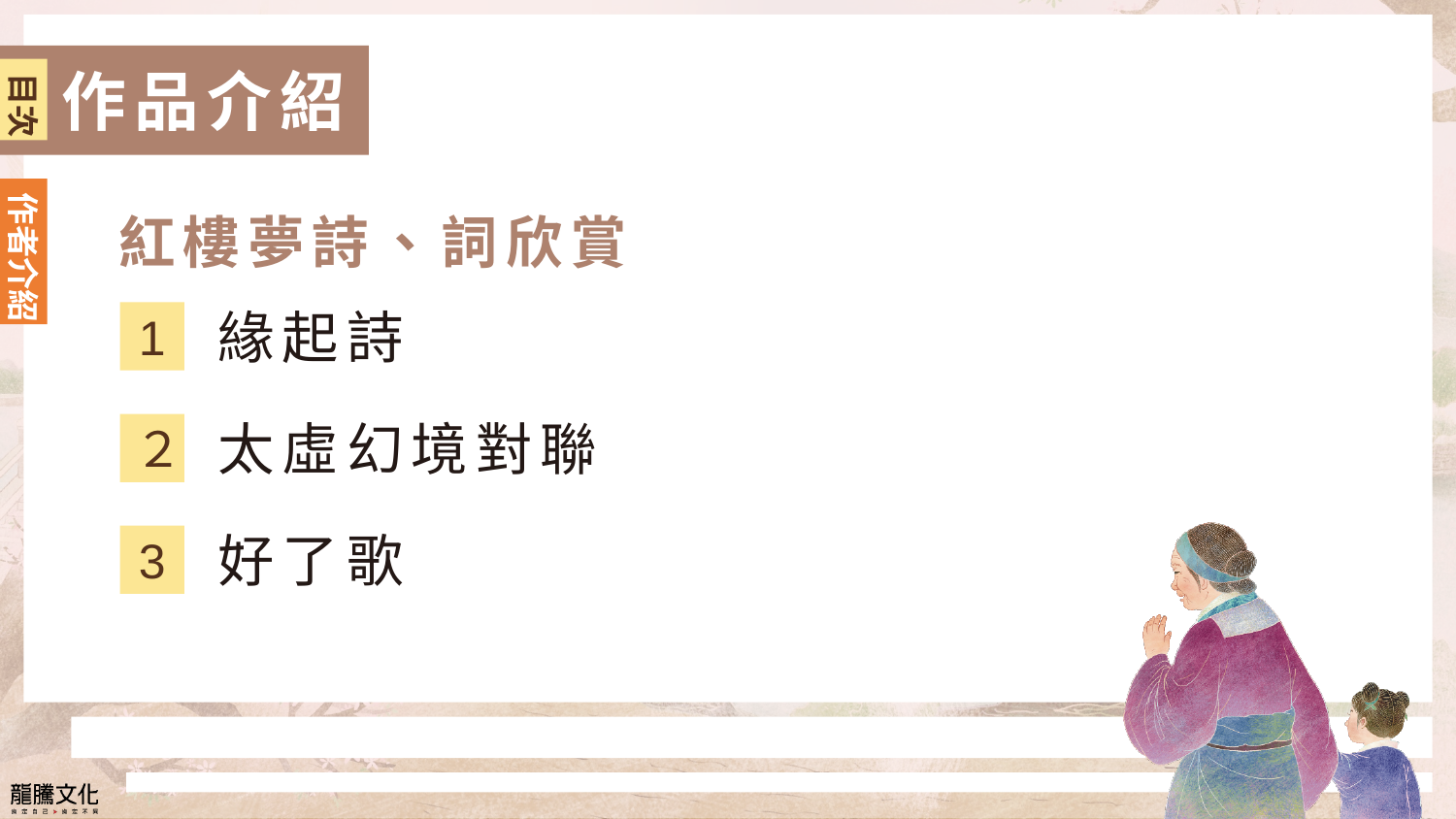

作品介紹
目次
作者介紹
紅樓夢詩、詞欣賞
緣起詩

1
太虛幻境對聯

２
好了歌

3